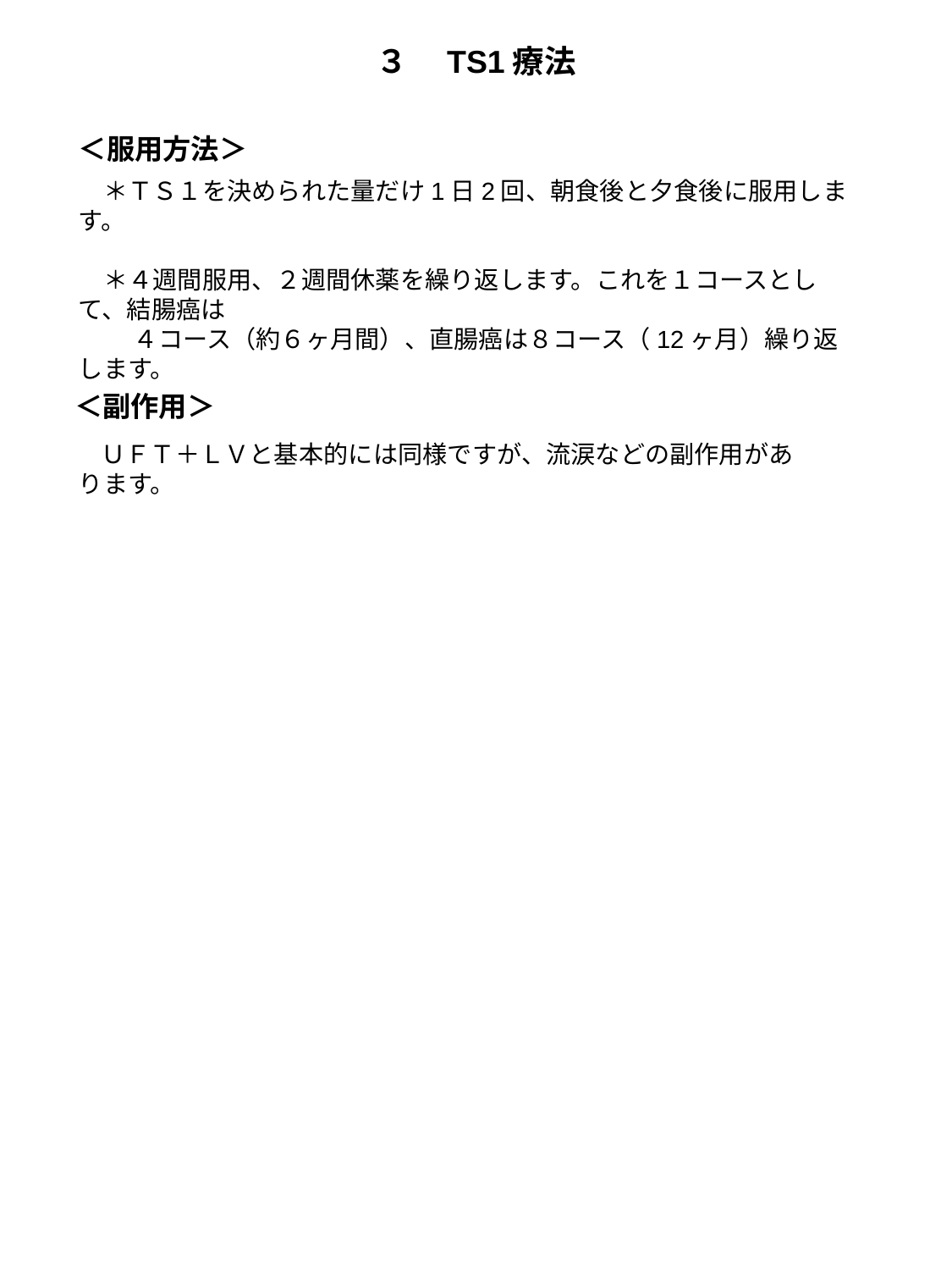

３　TS1療法
＜服用方法＞
　＊ＴＳ１を決められた量だけ1日2回、朝食後と夕食後に服用します。

　＊４週間服用、２週間休薬を繰り返します。これを１コースとして、結腸癌は
　　 ４コース（約６ヶ月間）、直腸癌は８コース（12ヶ月）繰り返します。

＜副作用＞
   ＵＦＴ＋ＬＶと基本的には同様ですが、流涙などの副作用があります。